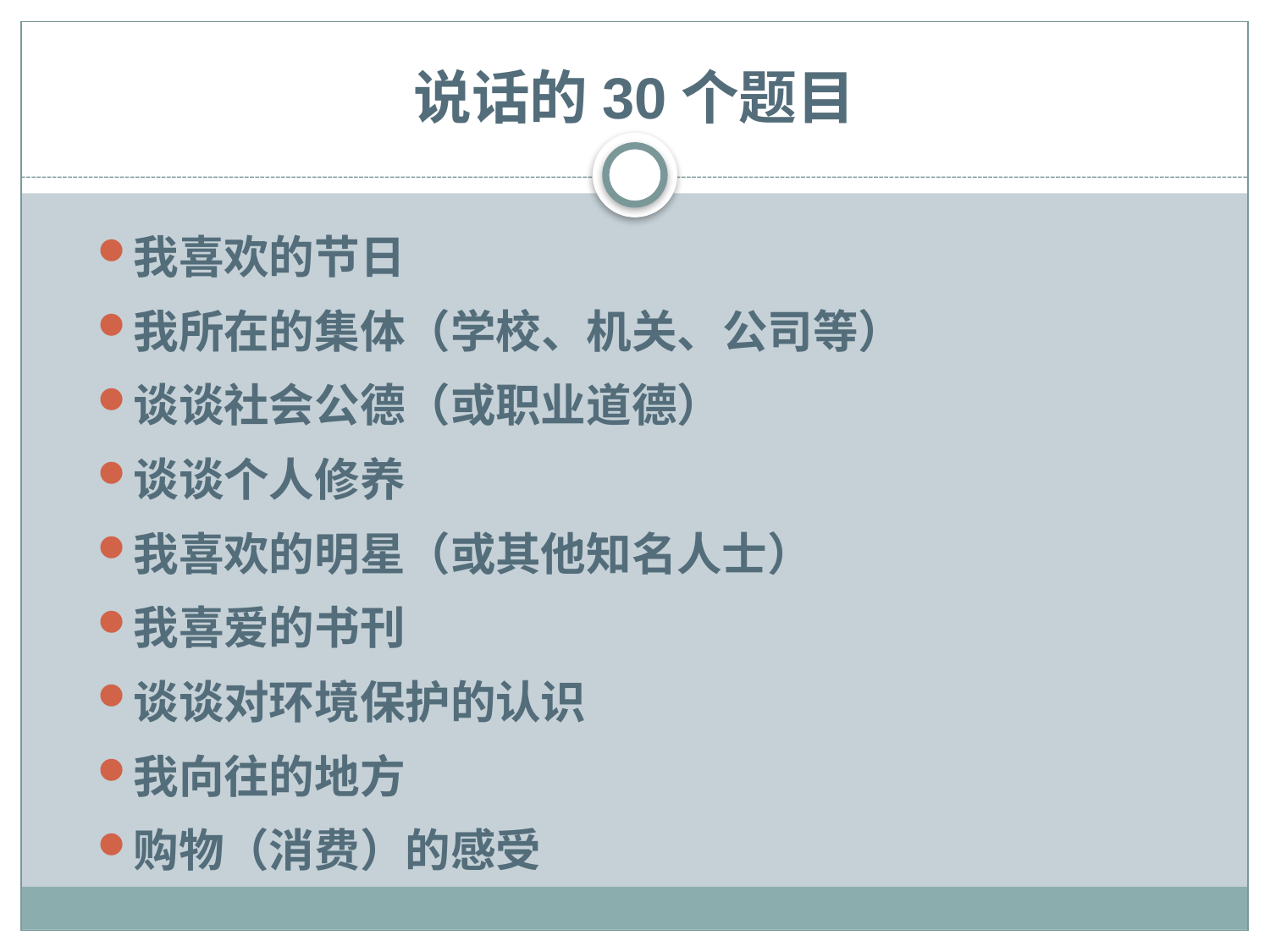

# 说话的30个题目
我喜欢的节日
我所在的集体（学校、机关、公司等）
谈谈社会公德（或职业道德）
谈谈个人修养
我喜欢的明星（或其他知名人士）
我喜爱的书刊
谈谈对环境保护的认识
我向往的地方
购物（消费）的感受